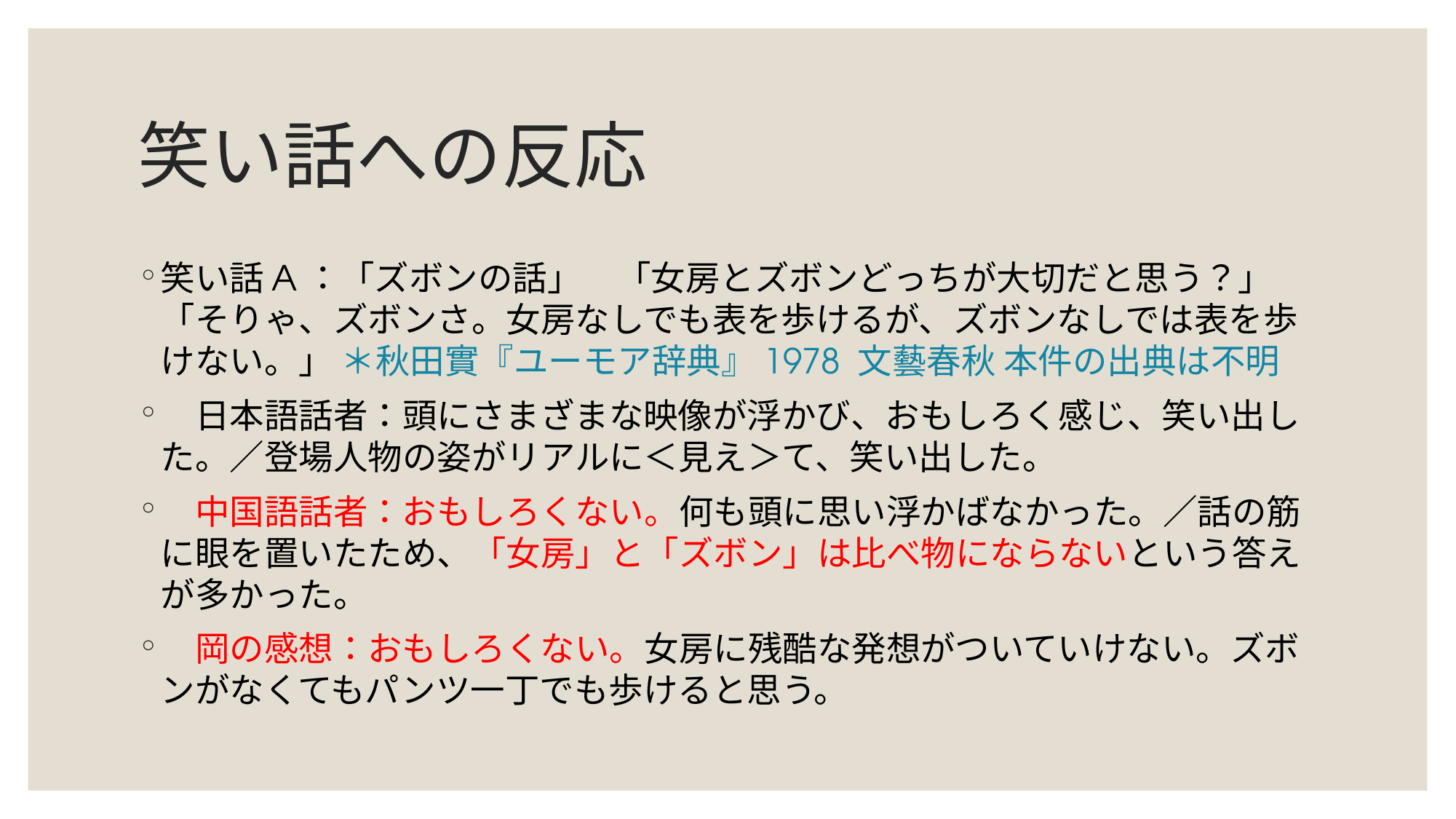

# 笑い話への反応
笑い話A：「ズボンの話」　「女房とズボンどっちが大切だと思う？」「そりゃ、ズボンさ。女房なしでも表を歩けるが、ズボンなしでは表を歩けない。」 ＊秋田實『ユーモア辞典』1978 文藝春秋 本件の出典は不明
　日本語話者：頭にさまざまな映像が浮かび、おもしろく感じ、笑い出した。／登場人物の姿がリアルに＜見え＞て、笑い出した。
　中国語話者：おもしろくない。何も頭に思い浮かばなかった。／話の筋に眼を置いたため、「女房」と「ズボン」は比べ物にならないという答えが多かった。
　岡の感想：おもしろくない。女房に残酷な発想がついていけない。ズボンがなくてもパンツ一丁でも歩けると思う。